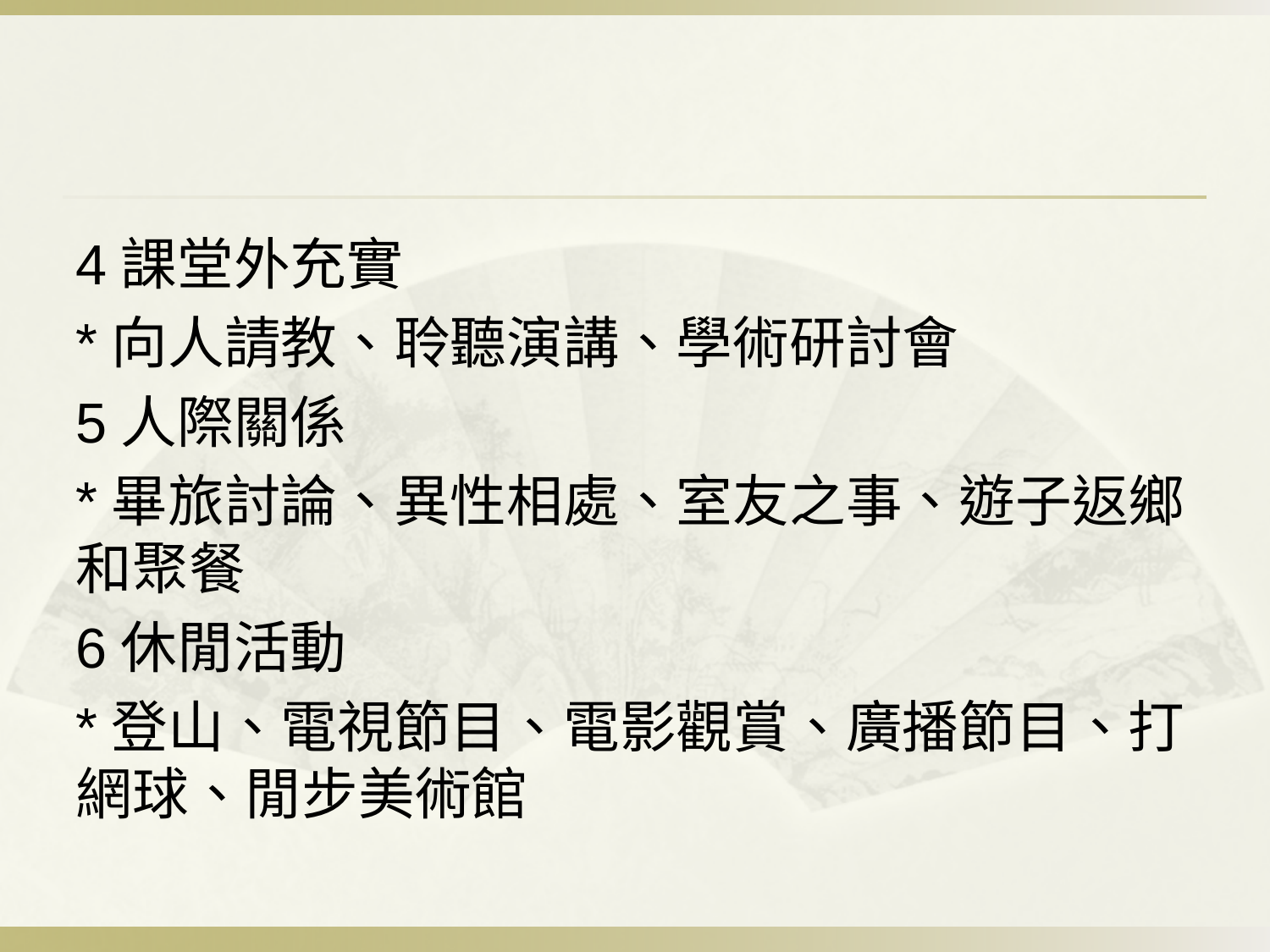

#
4課堂外充實
*向人請教、聆聽演講、學術研討會
5人際關係
*畢旅討論、異性相處、室友之事、遊子返鄉和聚餐
6休閒活動
*登山、電視節目、電影觀賞、廣播節目、打網球、閒步美術館